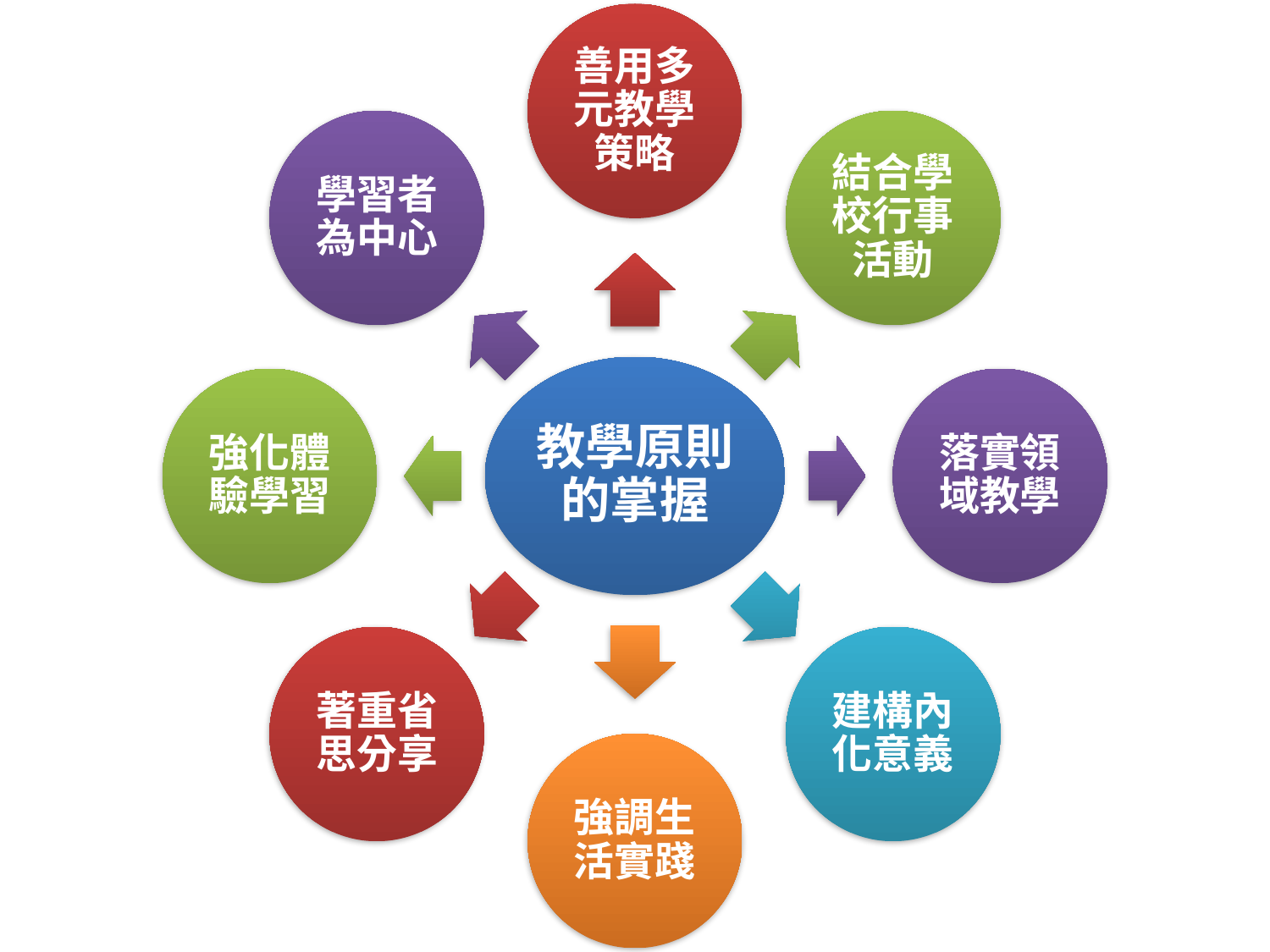

教學原則的掌握

善用多元教學策略

結合學校行事活動

落實領域教學

建構內化意義

強調生活實踐

著重省思分享

強化體驗學習

學習者為中心